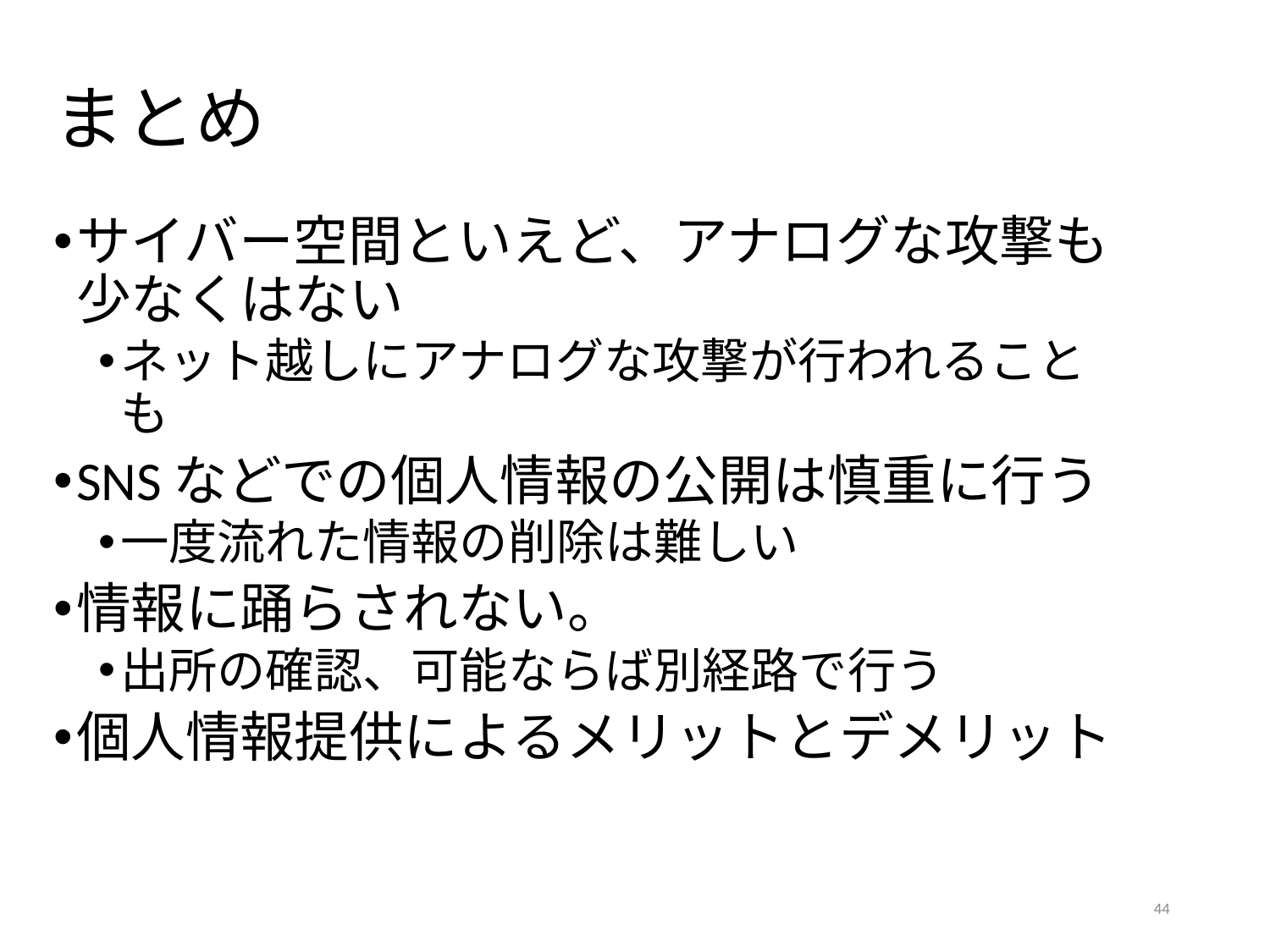

# まとめ
サイバー空間といえど、アナログな攻撃も少なくはない
ネット越しにアナログな攻撃が行われることも
SNSなどでの個人情報の公開は慎重に行う
一度流れた情報の削除は難しい
情報に踊らされない。
出所の確認、可能ならば別経路で行う
個人情報提供によるメリットとデメリット
44